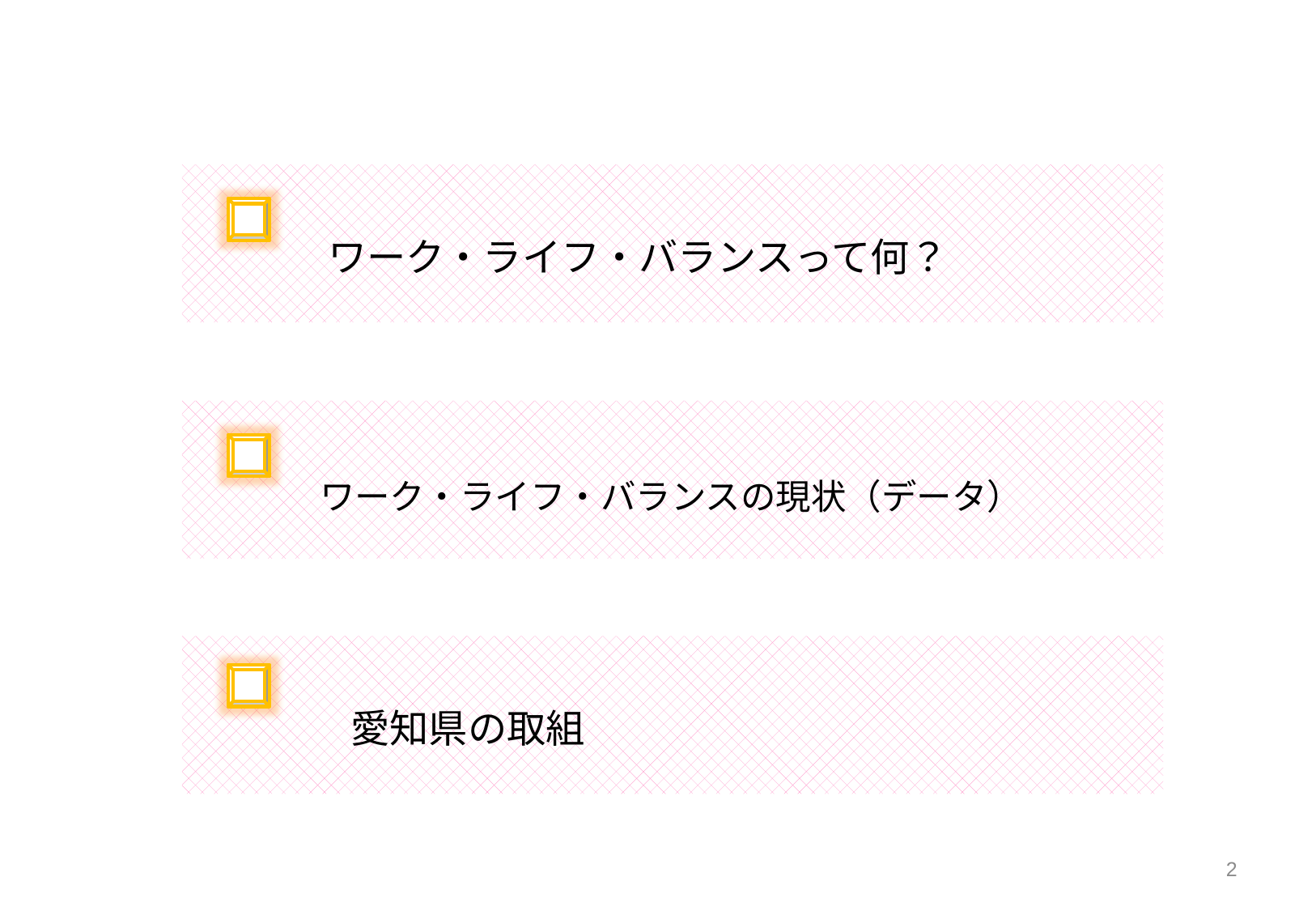

ワーク・ライフ・バランスって何？

　    ワーク・ライフ・バランスの現状（データ）

　　 愛知県の取組

2